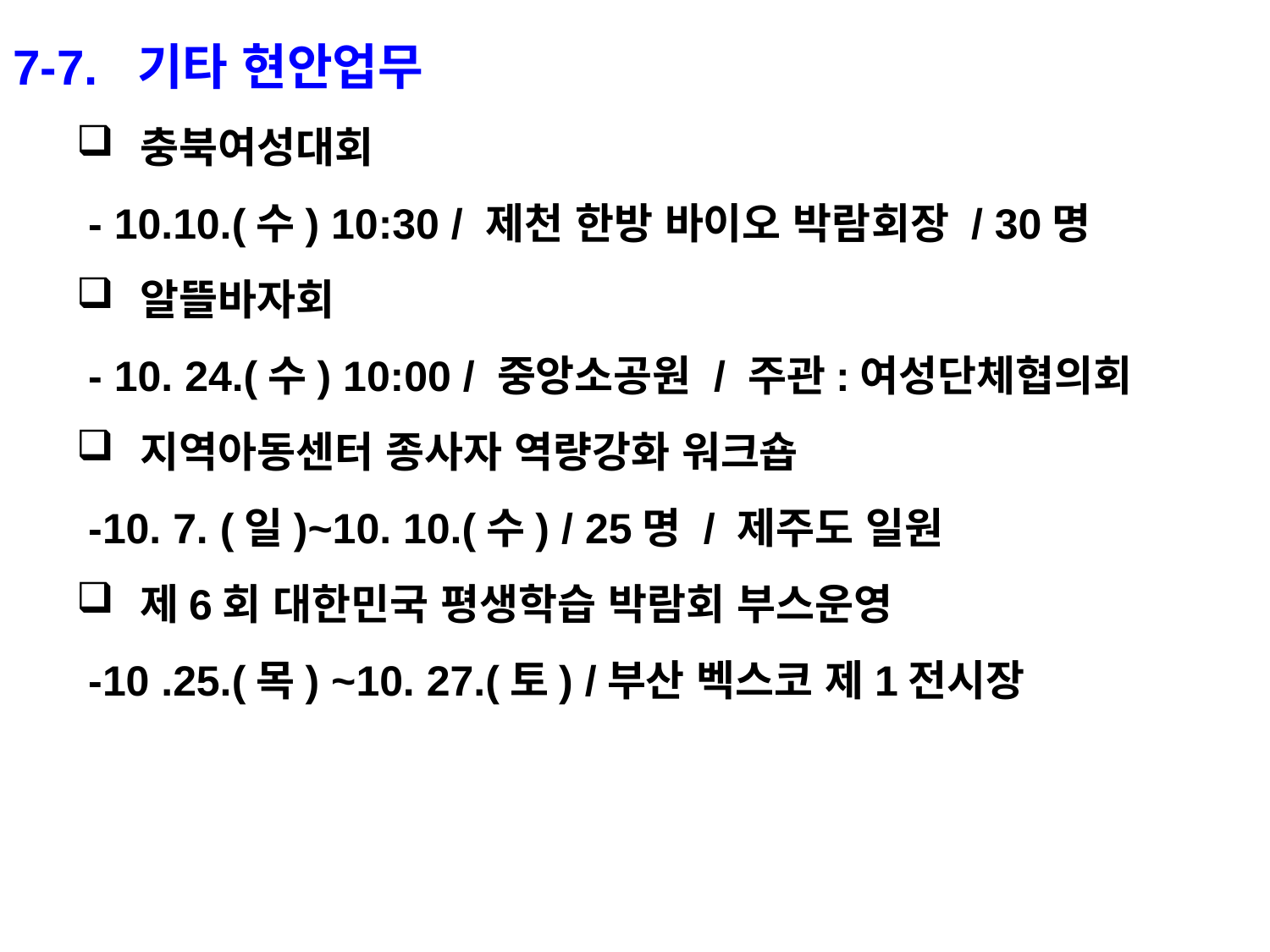

7-7.  기타 현안업무
충북여성대회
 - 10.10.(수) 10:30 / 제천 한방 바이오 박람회장 / 30명
알뜰바자회
 - 10. 24.(수) 10:00 / 중앙소공원 / 주관:여성단체협의회
지역아동센터 종사자 역량강화 워크숍
 -10. 7. (일)~10. 10.(수) / 25명 / 제주도 일원
제6회 대한민국 평생학습 박람회 부스운영
 -10 .25.(목) ~10. 27.(토) /부산 벡스코 제1전시장